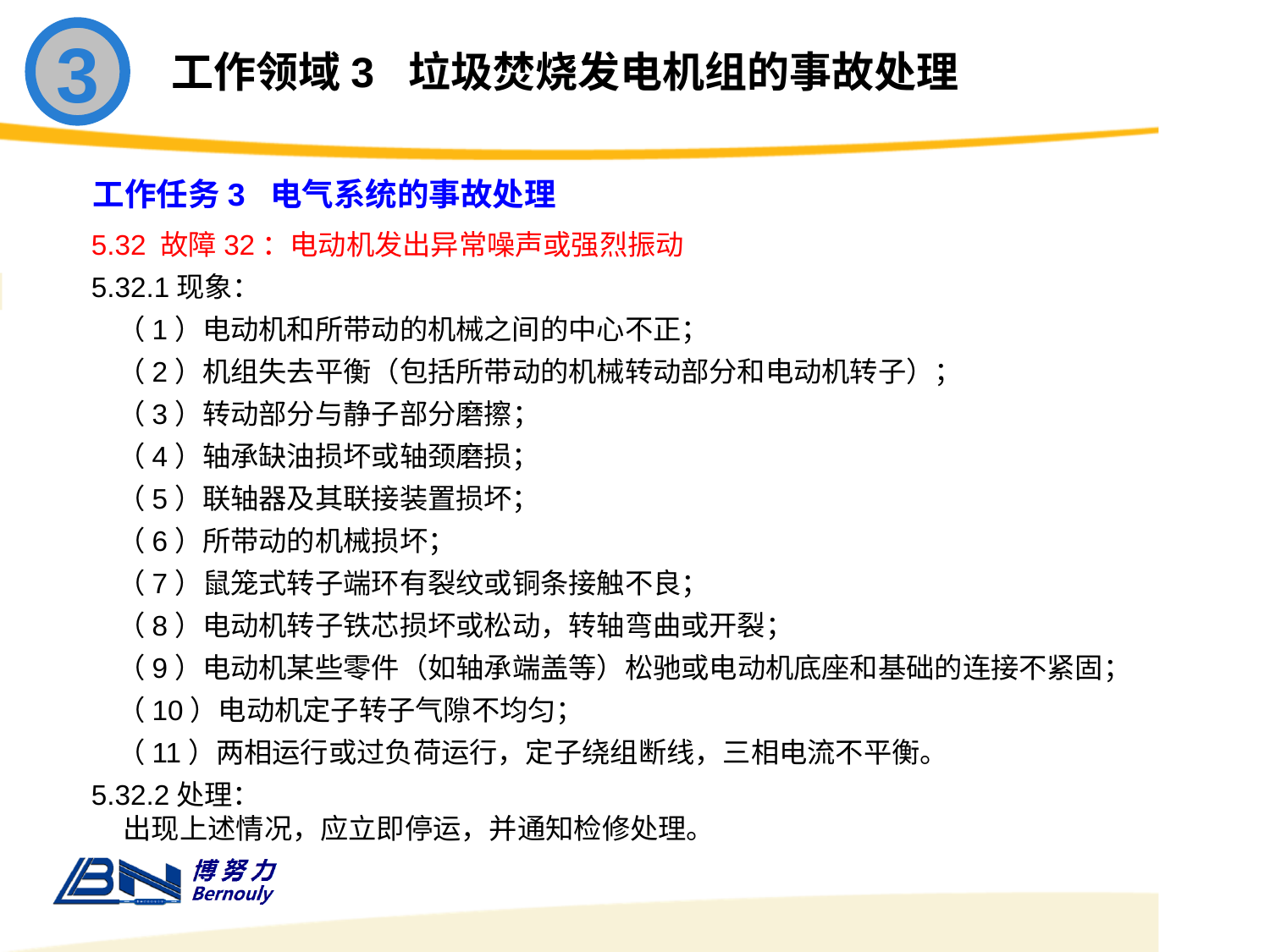

3
工作领域3  垃圾焚烧发电机组的事故处理
工作任务3  电气系统的事故处理
5.32 故障32：电动机发出异常噪声或强烈振动
5.32.1现象：
   （1）电动机和所带动的机械之间的中心不正；
   （2）机组失去平衡（包括所带动的机械转动部分和电动机转子）；
   （3）转动部分与静子部分磨擦；
   （4）轴承缺油损坏或轴颈磨损；
   （5）联轴器及其联接装置损坏；
   （6）所带动的机械损坏；
   （7）鼠笼式转子端环有裂纹或铜条接触不良；
   （8）电动机转子铁芯损坏或松动，转轴弯曲或开裂；
   （9）电动机某些零件（如轴承端盖等）松驰或电动机底座和基础的连接不紧固；
   （10）电动机定子转子气隙不均匀；
   （11）两相运行或过负荷运行，定子绕组断线，三相电流不平衡。
5.32.2处理：
    出现上述情况，应立即停运，并通知检修处理。